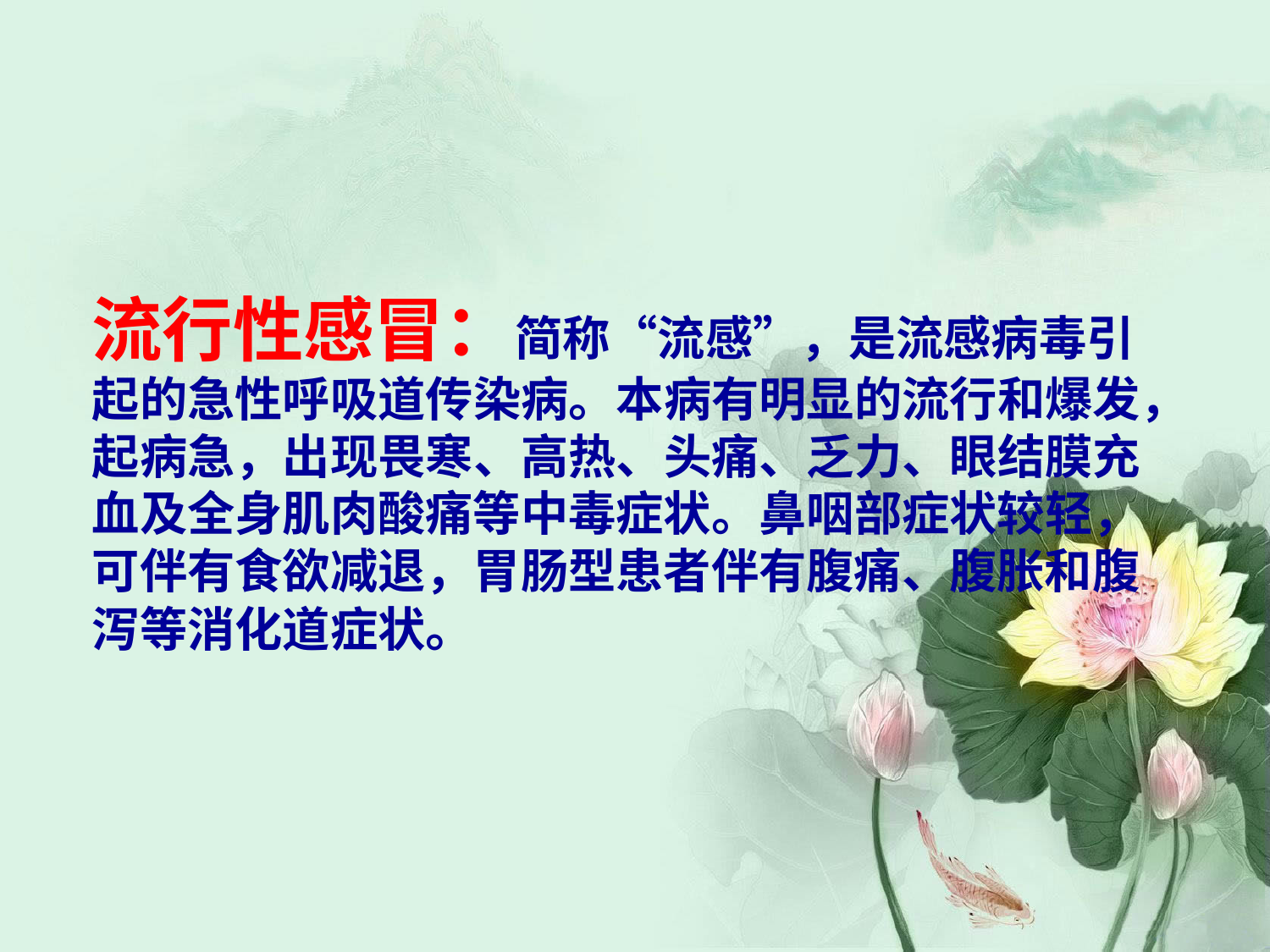

# 流行性感冒：简称“流感”，是流感病毒引起的急性呼吸道传染病。本病有明显的流行和爆发，起病急，出现畏寒、高热、头痛、乏力、眼结膜充血及全身肌肉酸痛等中毒症状。鼻咽部症状较轻，可伴有食欲减退，胃肠型患者伴有腹痛、腹胀和腹泻等消化道症状。